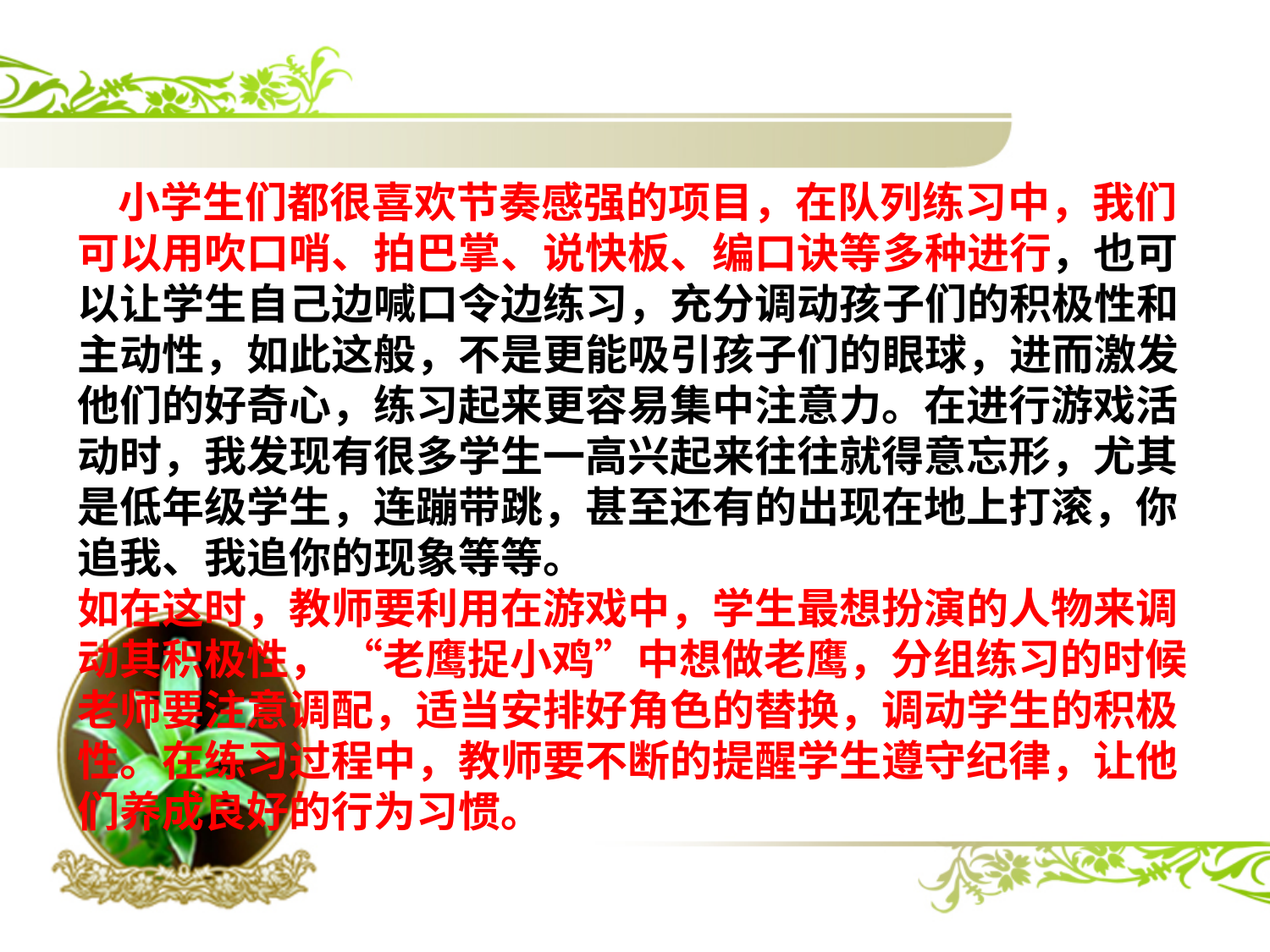

小学生们都很喜欢节奏感强的项目，在队列练习中，我们可以用吹口哨、拍巴掌、说快板、编口诀等多种进行，也可以让学生自己边喊口令边练习，充分调动孩子们的积极性和主动性，如此这般，不是更能吸引孩子们的眼球，进而激发他们的好奇心，练习起来更容易集中注意力。在进行游戏活动时，我发现有很多学生一高兴起来往往就得意忘形，尤其是低年级学生，连蹦带跳，甚至还有的出现在地上打滚，你追我、我追你的现象等等。
如在这时，教师要利用在游戏中，学生最想扮演的人物来调动其积极性， “老鹰捉小鸡”中想做老鹰，分组练习的时候老师要注意调配，适当安排好角色的替换，调动学生的积极性。在练习过程中，教师要不断的提醒学生遵守纪律，让他们养成良好的行为习惯。